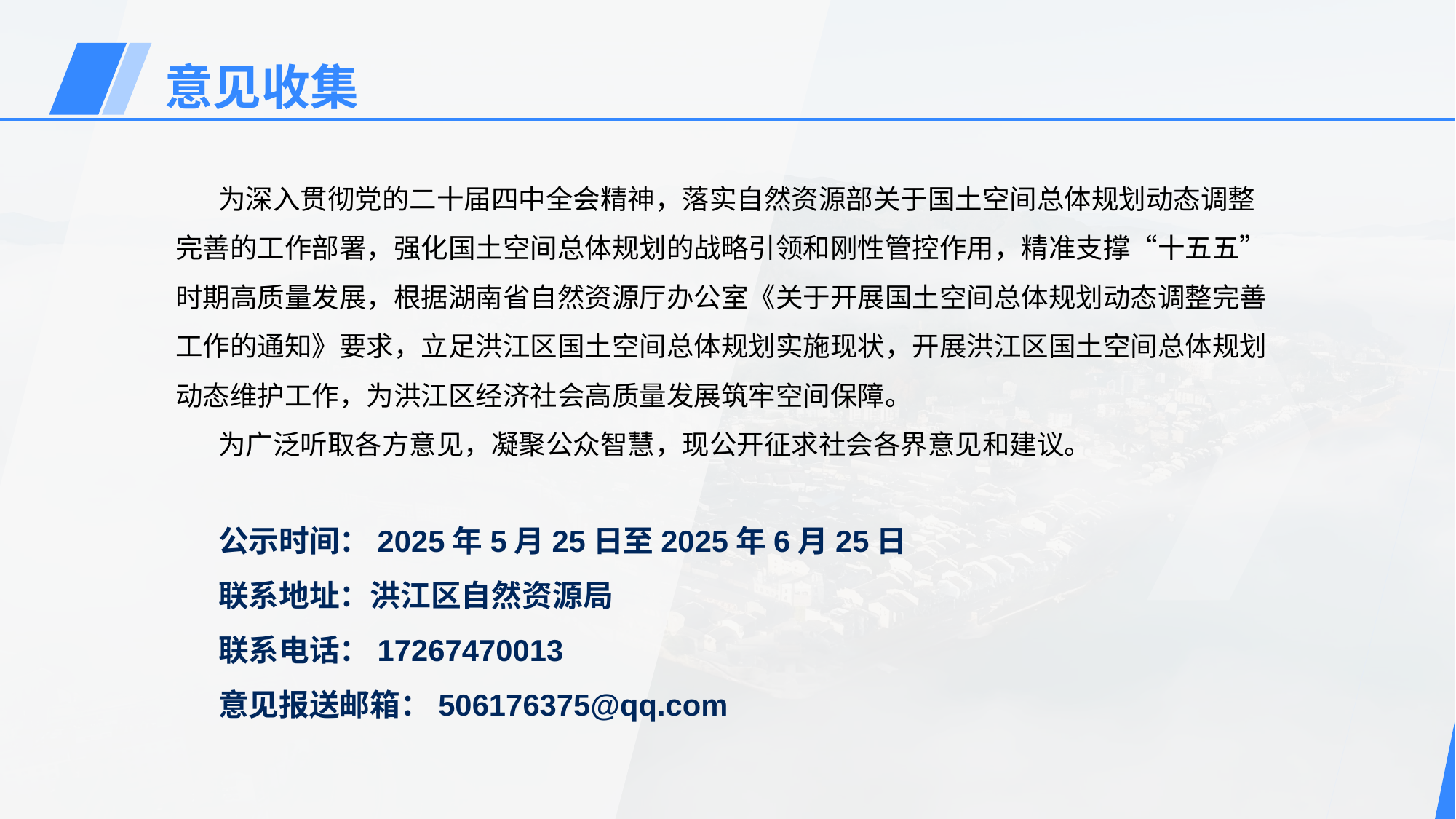

# 意见收集
为深入贯彻党的二十届四中全会精神，落实自然资源部关于国土空间总体规划动态调整完善的工作部署，强化国土空间总体规划的战略引领和刚性管控作用，精准支撑“十五五”时期高质量发展，根据湖南省自然资源厅办公室《关于开展国土空间总体规划动态调整完善工作的通知》要求，立足洪江区国土空间总体规划实施现状，开展洪江区国土空间总体规划动态维护工作，为洪江区经济社会高质量发展筑牢空间保障。
为广泛听取各方意见，凝聚公众智慧，现公开征求社会各界意见和建议。

公示时间：2025年5月25日至2025年6月25日
联系地址：洪江区自然资源局
联系电话：17267470013
意见报送邮箱：506176375@qq.com
12